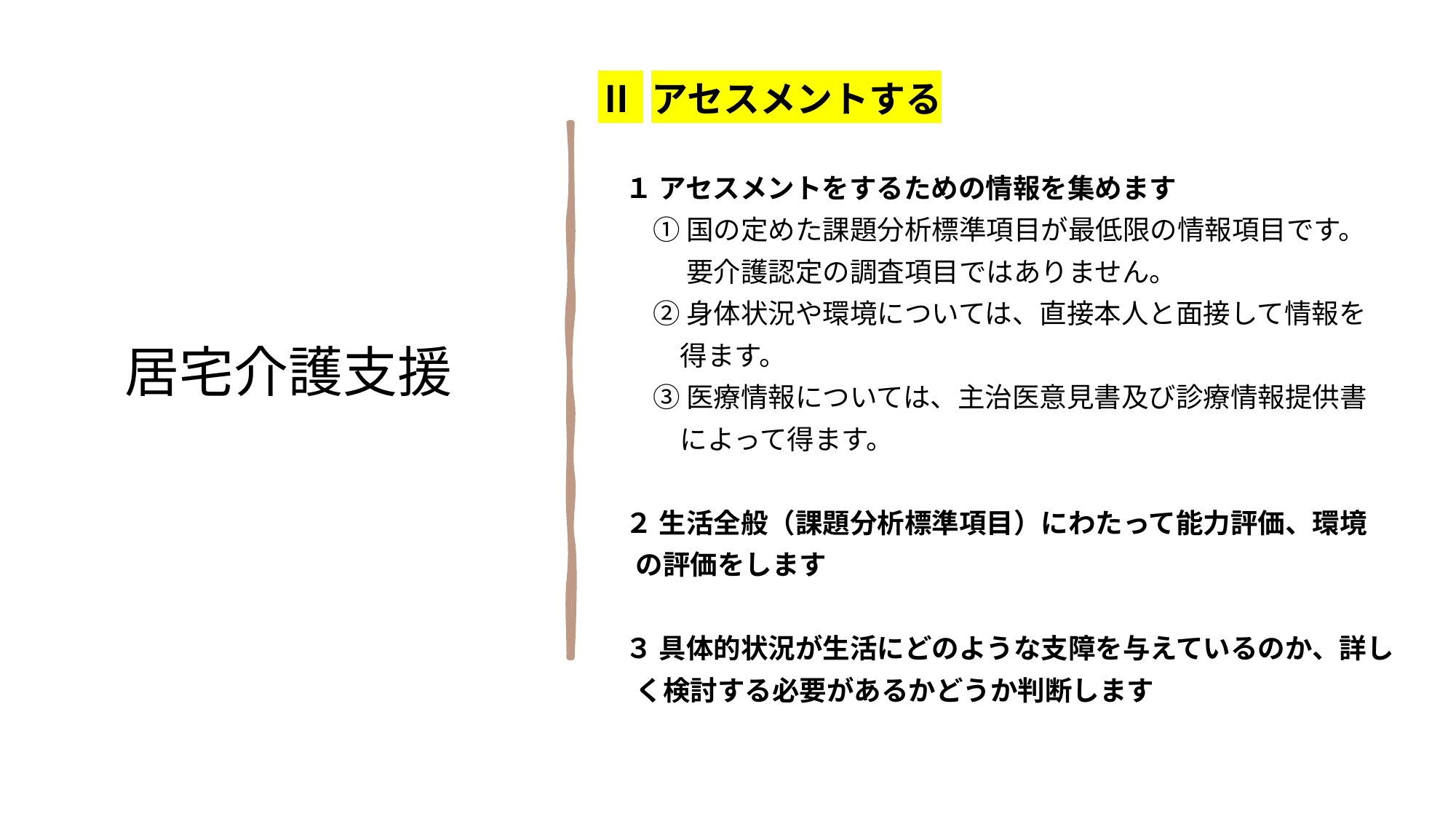

Ⅱ アセスメントする

　１ アセスメントをするための情報を集めます
　　① 国の定めた課題分析標準項目が最低限の情報項目です。
　　　 要介護認定の調査項目ではありません。
　　② 身体状況や環境については、直接本人と面接して情報を
　　　得ます。
　　③ 医療情報については、主治医意見書及び診療情報提供書
　　　によって得ます。

　２ 生活全般（課題分析標準項目）にわたって能力評価、環境
     の評価をします

　３ 具体的状況が生活にどのような支障を与えているのか、詳し
     く検討する必要があるかどうか判断します

居宅介護支援